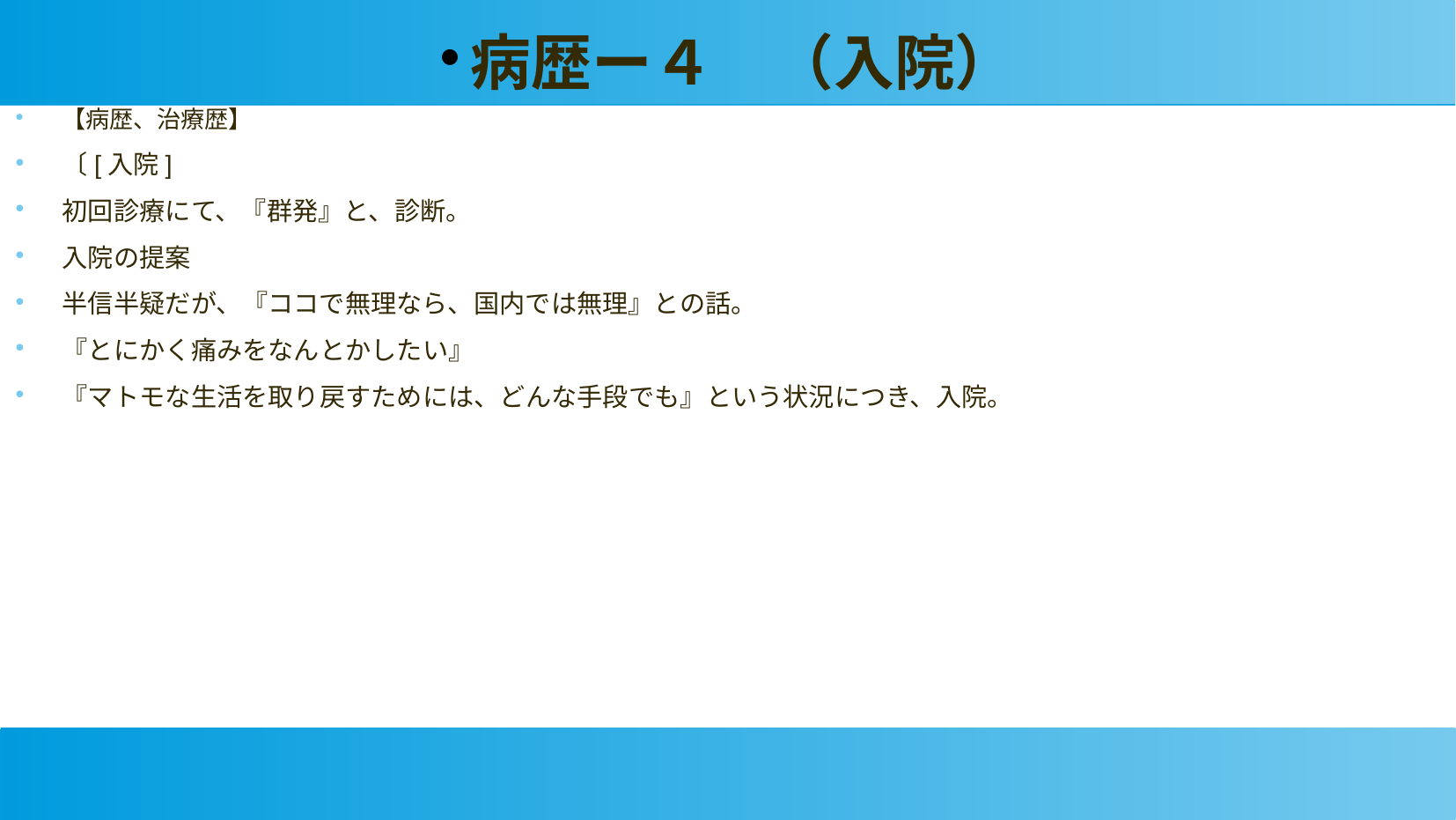

病歴ー４　（入院）
【病歴、治療歴】
〔[入院]
初回診療にて、『群発』と、診断。
入院の提案
半信半疑だが、『ココで無理なら、国内では無理』との話。
『とにかく痛みをなんとかしたい』
『マトモな生活を取り戻すためには、どんな手段でも』という状況につき、入院。